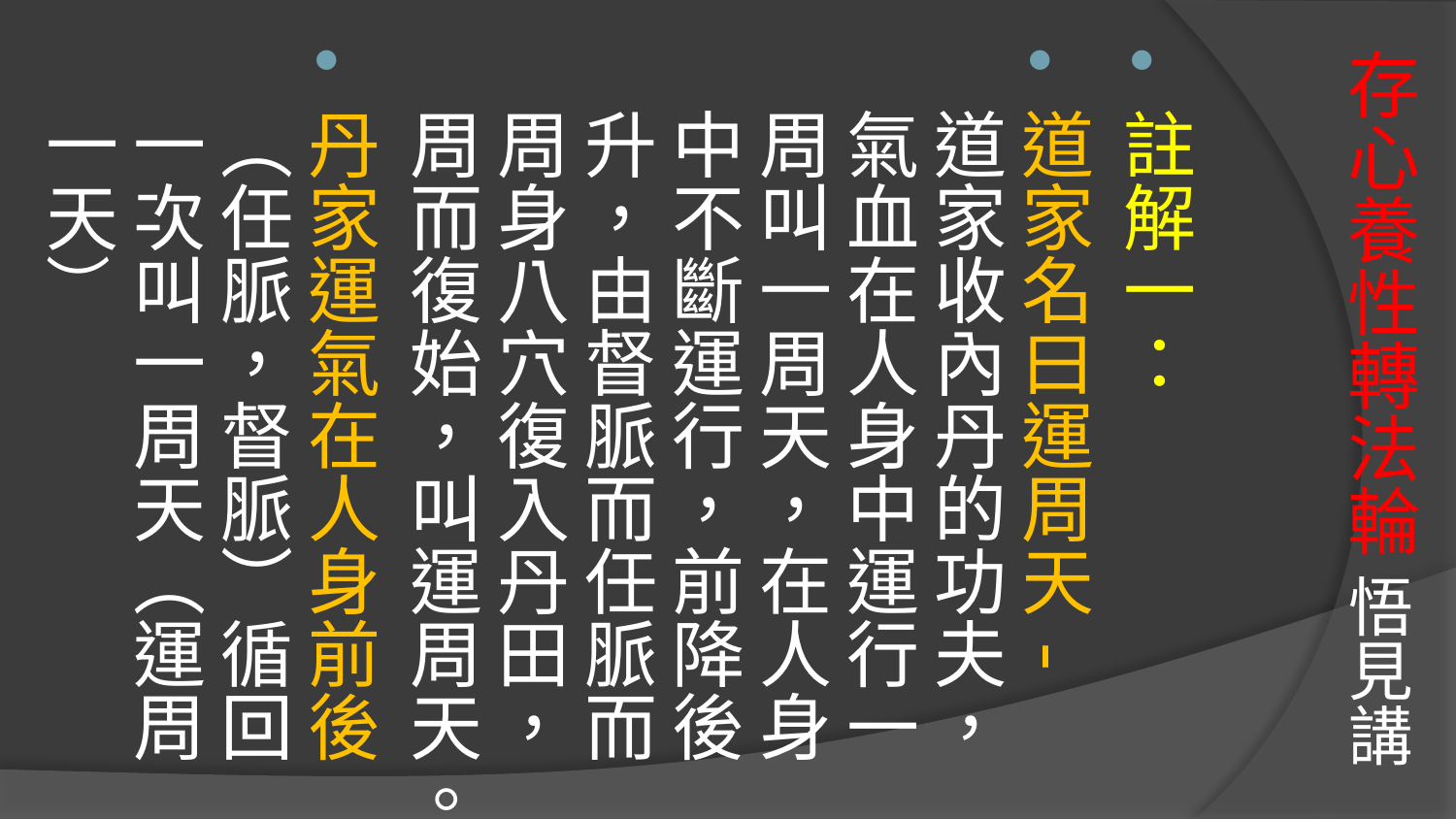

# 存心養性轉法輪 悟見講
註解一：
道家名曰運周天-
道家收內丹的功夫，氣血在人身中運行一周叫一周天，在人身中不斷運行，前降後升，由督脈而任脈而周身八穴復入丹田，周而復始，叫運周天。
丹家運氣在人身前後（任脈，督脈）循回一次叫一周天（運周一天）